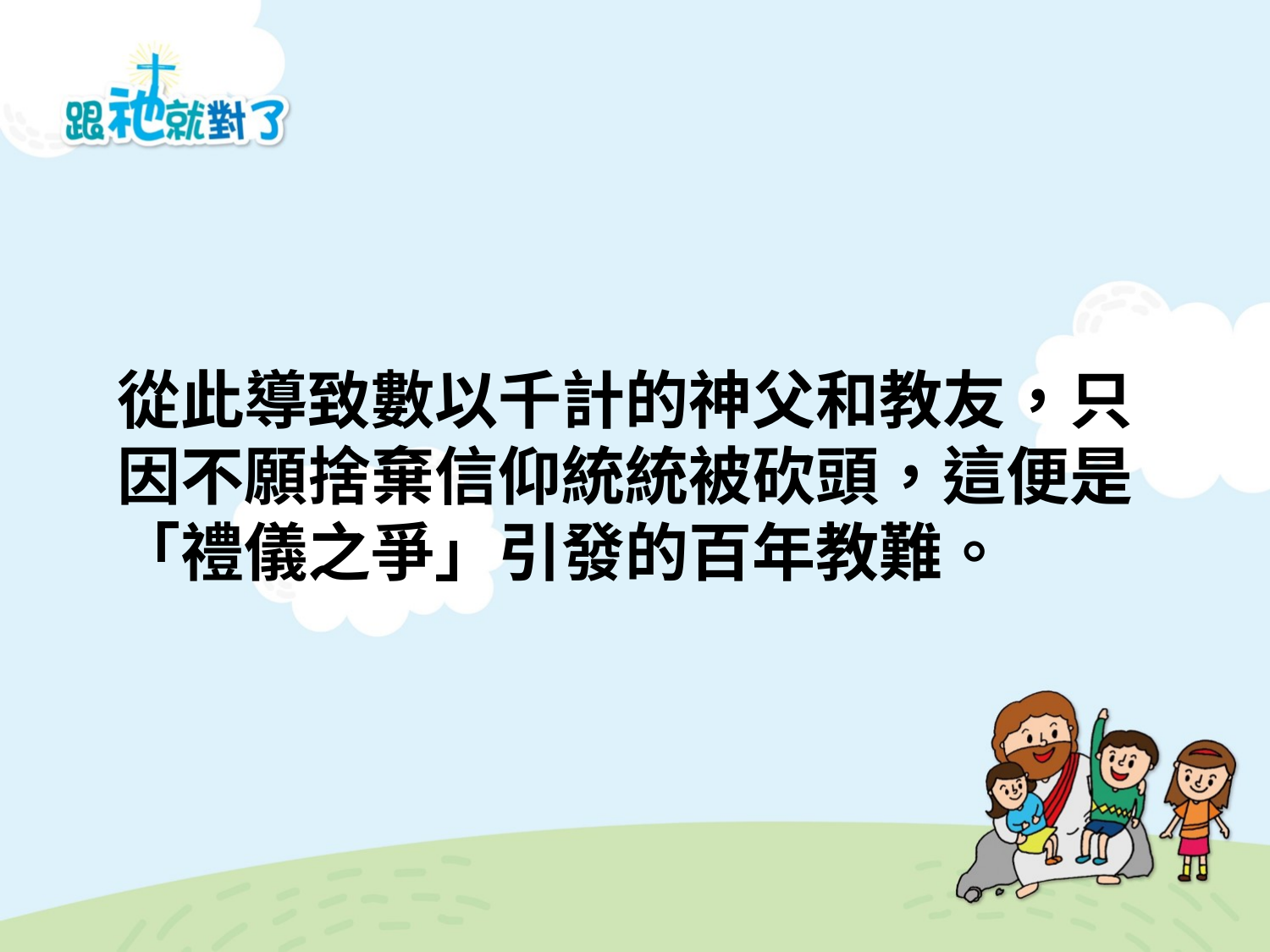

從此導致數以千計的神父和教友，只因不願捨棄信仰統統被砍頭，這便是「禮儀之爭」引發的百年教難。